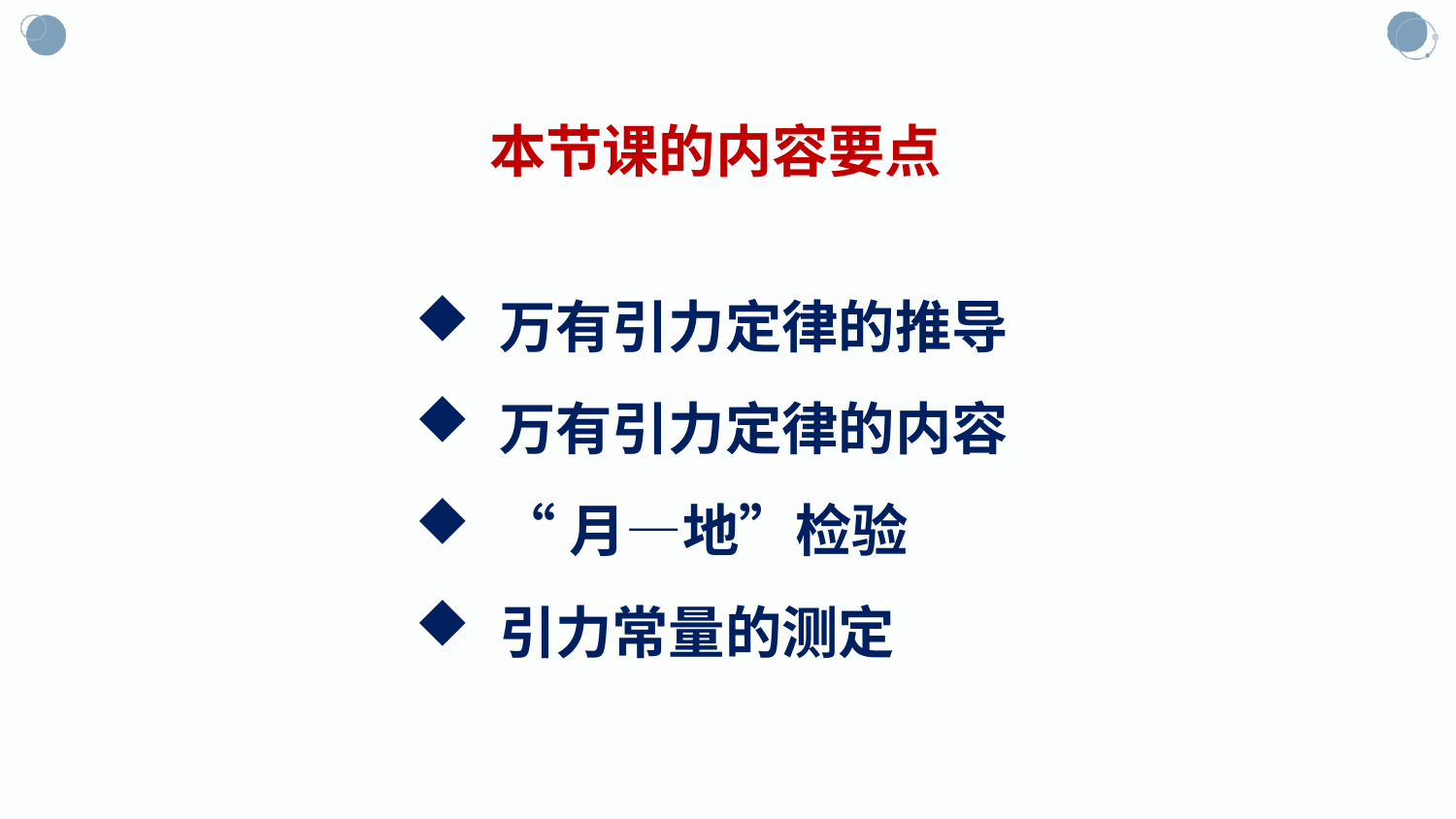

本节课的内容要点
万有引力定律的推导
万有引力定律的内容
“月—地”检验
引力常量的测定